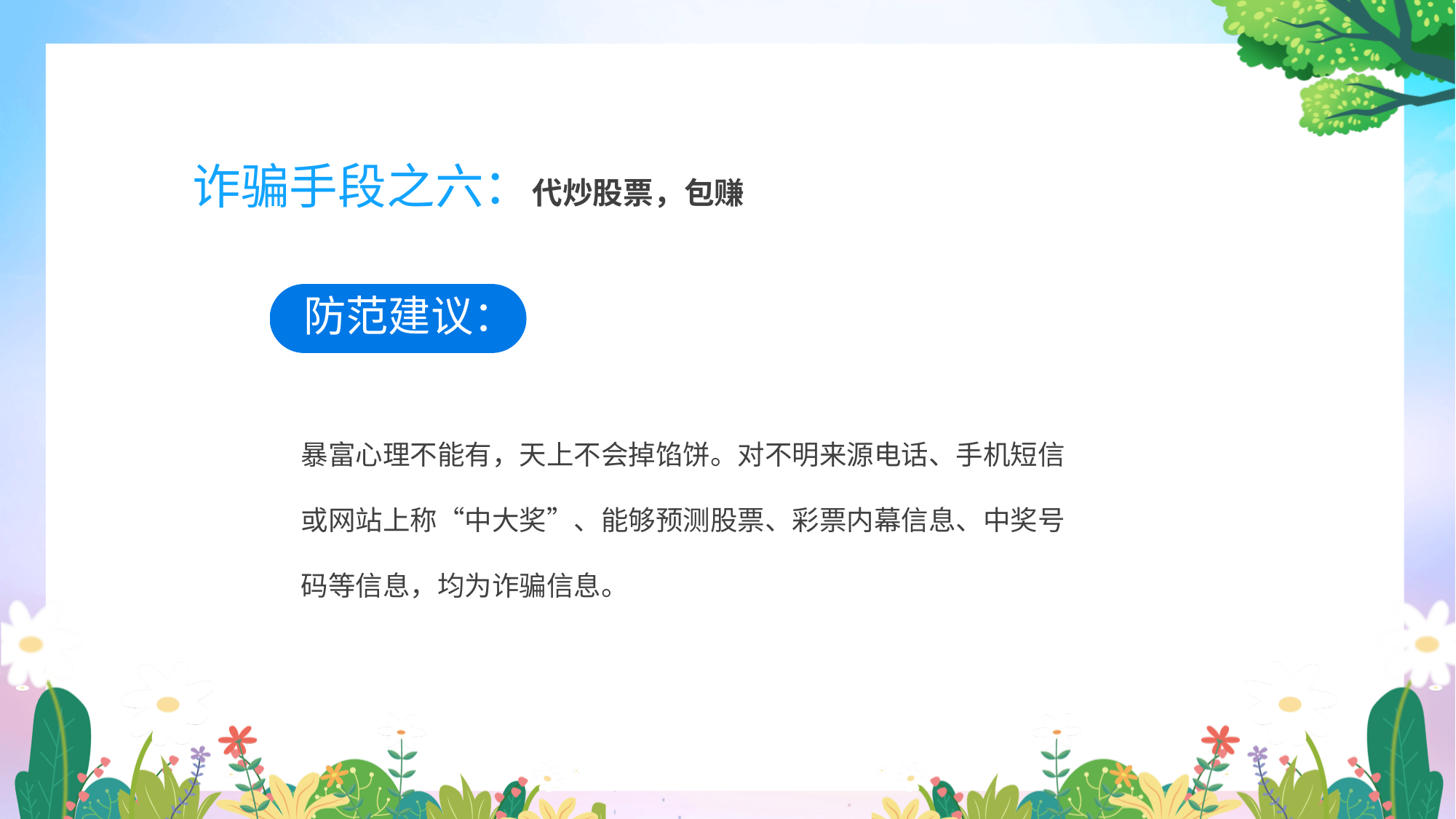

诈骗手段之六：代炒股票，包赚

防范建议：
暴富心理不能有，天上不会掉馅饼。对不明来源电话、手机短信或网站上称“中大奖”、能够预测股票、彩票内幕信息、中奖号码等信息，均为诈骗信息。